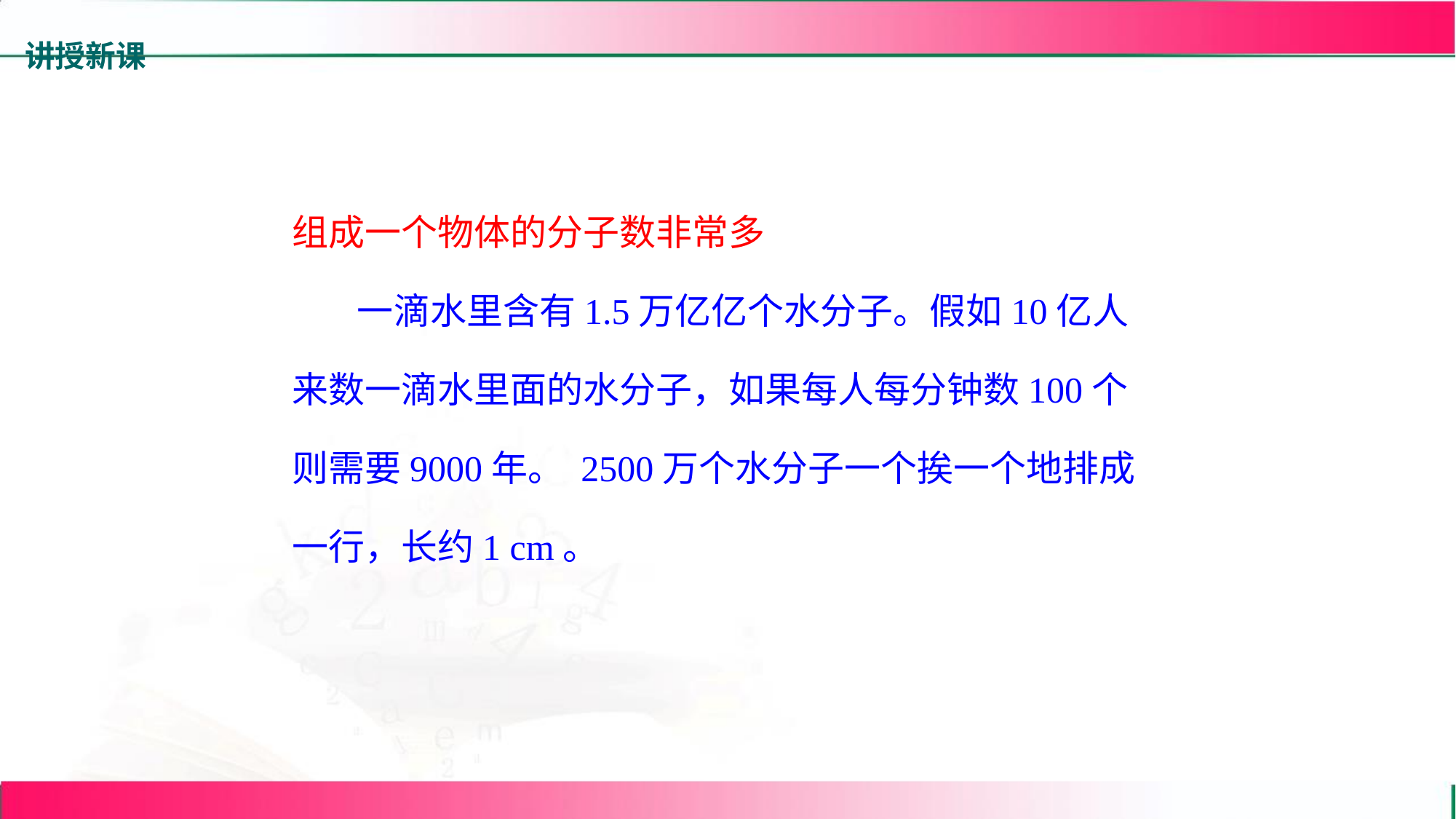

讲授新课
组成一个物体的分子数非常多
        一滴水里含有1.5万亿亿个水分子。假如10亿人来数一滴水里面的水分子，如果每人每分钟数100个则需要9000年。 2500万个水分子一个挨一个地排成一行，长约1 cm。